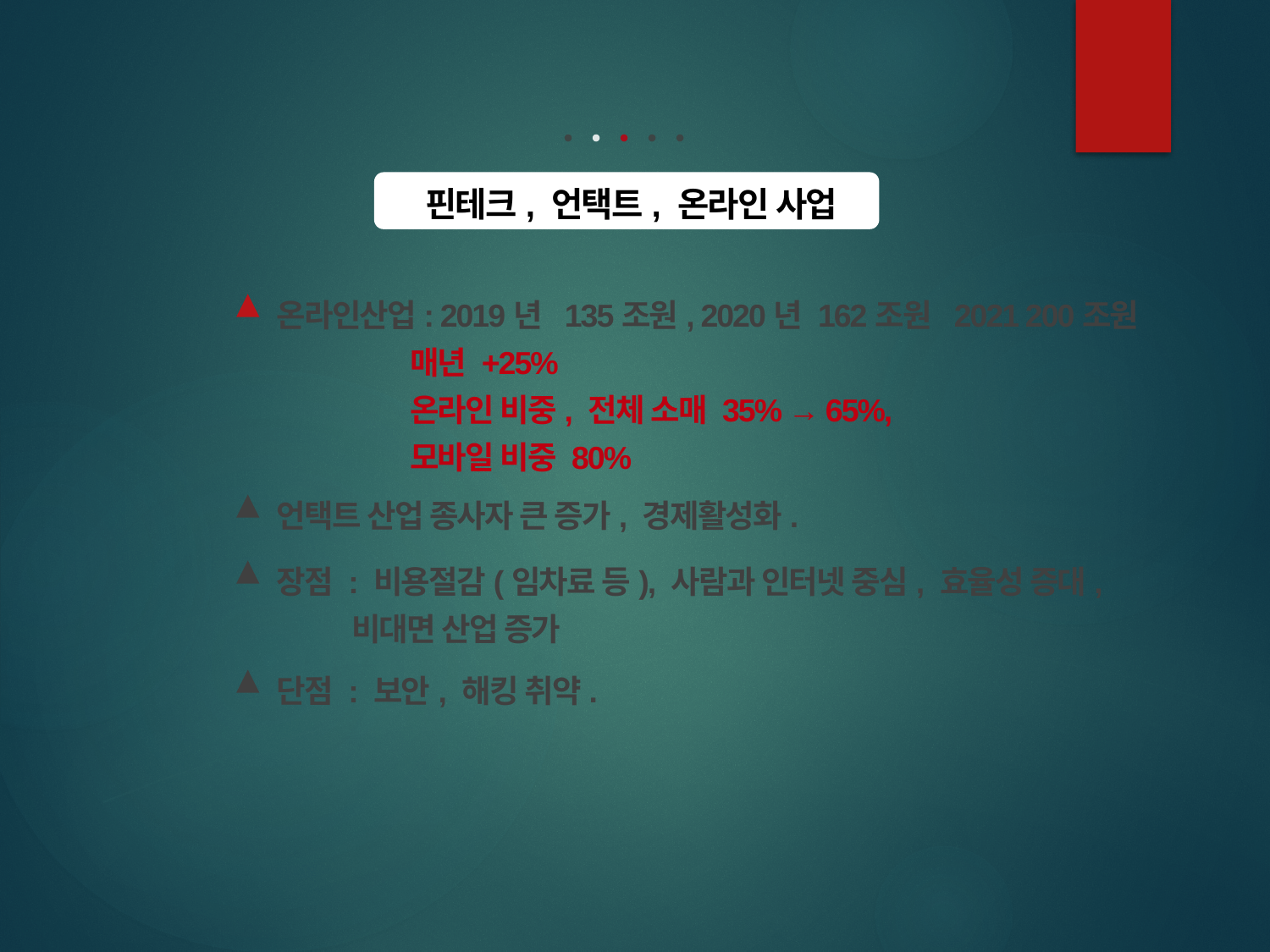

핀테크, 언택트, 온라인 사업
온라인산업: 2019년  135조원, 2020년 162조원  2021 200조원
                 매년 +25%
                 온라인 비중, 전체 소매 35% → 65%,
                 모바일 비중 80%

언택트 산업 종사자 큰 증가, 경제활성화.

장점 : 비용절감(임차료 등), 사람과 인터넷 중심, 효율성 증대,
         비대면 산업 증가

단점 : 보안, 해킹 취약.